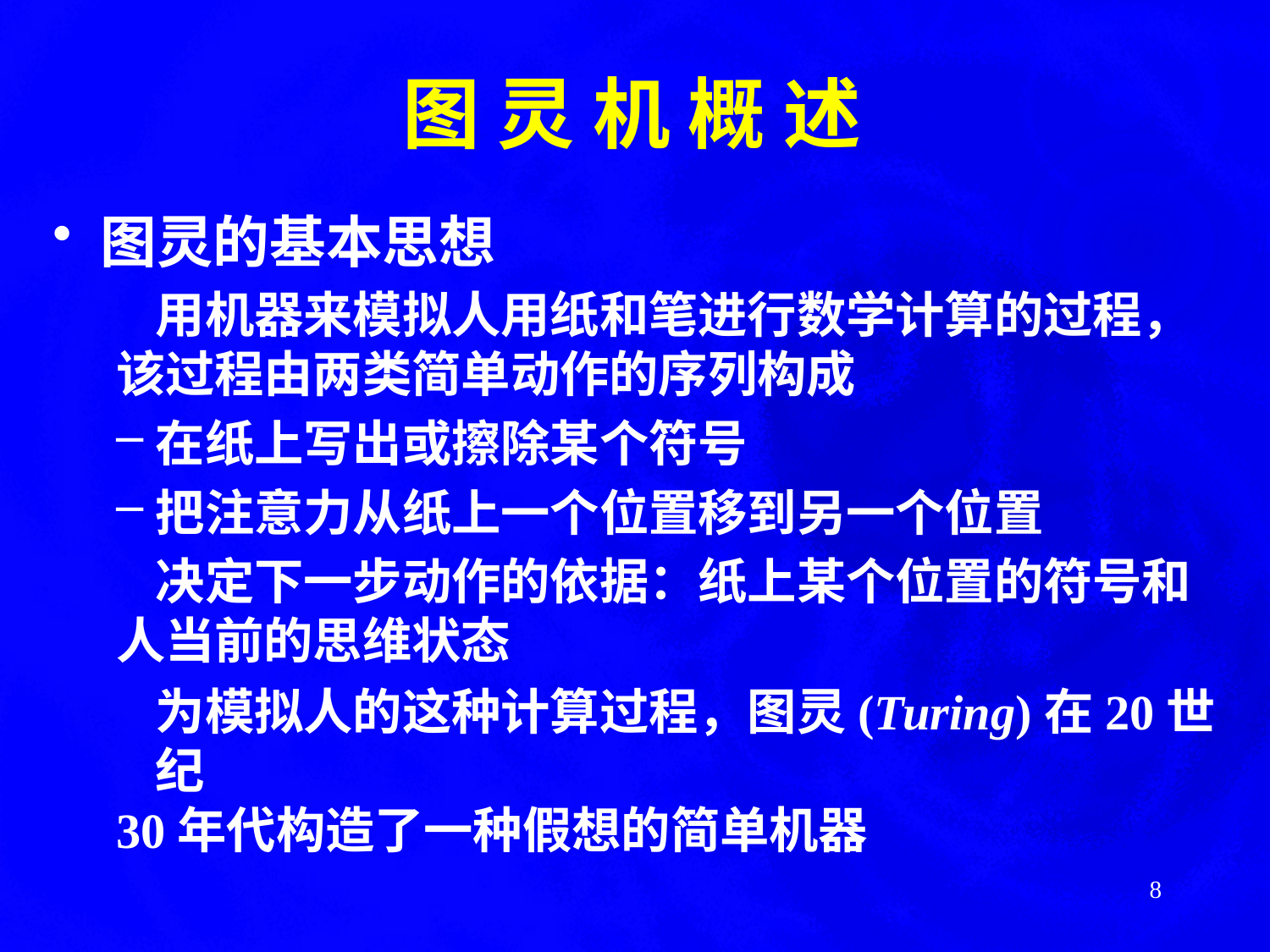

图 灵 机 概 述
图灵的基本思想
	用机器来模拟人用纸和笔进行数学计算的过程，
该过程由两类简单动作的序列构成
在纸上写出或擦除某个符号
把注意力从纸上一个位置移到另一个位置
	决定下一步动作的依据：纸上某个位置的符号和
人当前的思维状态
	为模拟人的这种计算过程，图灵(Turing)在20世纪
30年代构造了一种假想的简单机器
8